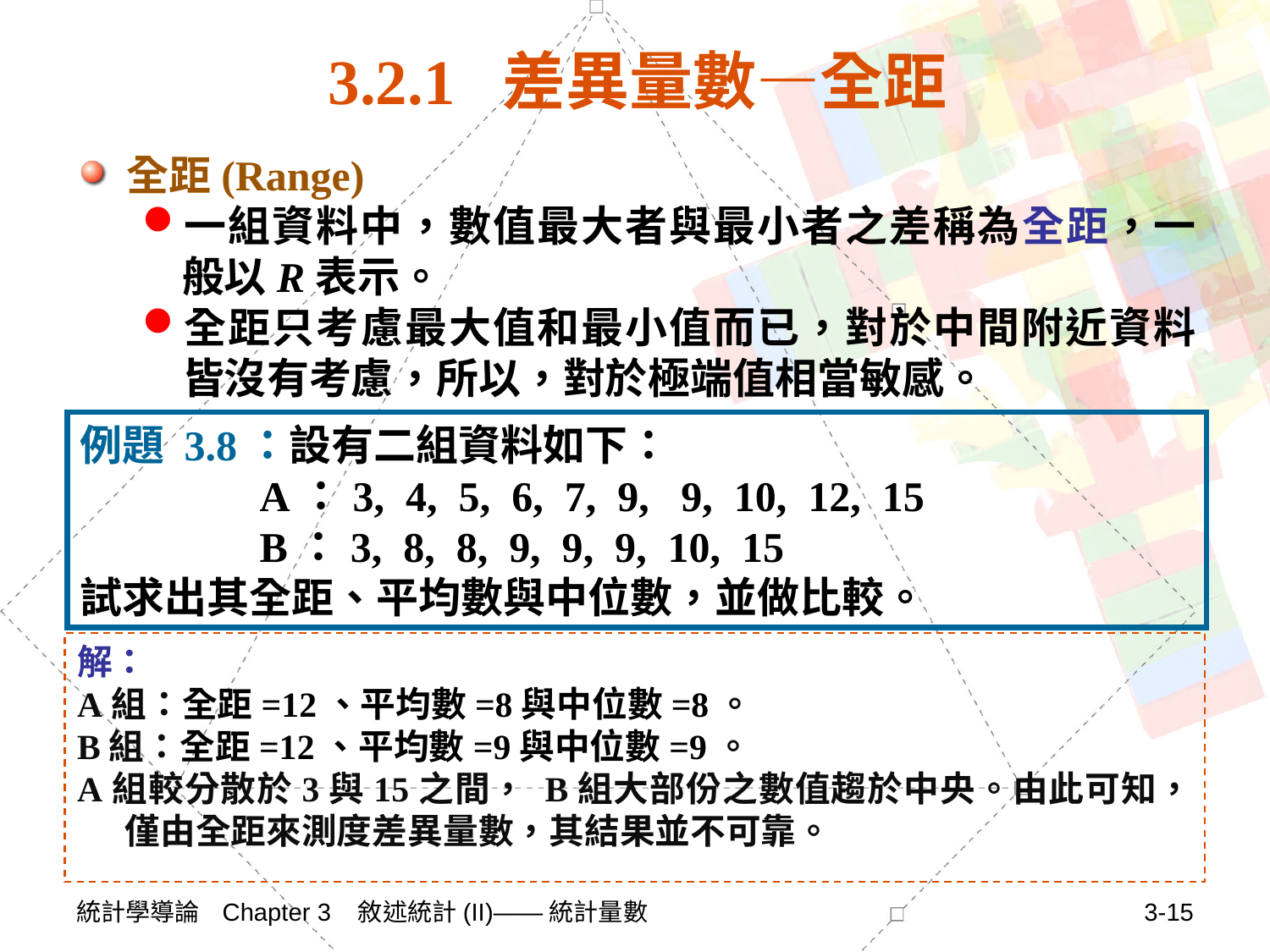

# 3.2.1  差異量數—全距
全距(Range)
一組資料中，數值最大者與最小者之差稱為全距，一般以R表示。
全距只考慮最大值和最小值而已，對於中間附近資料皆沒有考慮，所以，對於極端值相當敏感。
例題 3.8：設有二組資料如下：
                 A：3,  4,  5,  6,  7,  9,   9,  10,  12,  15
                 B：3,  8,  8,  9,  9,  9,  10,  15
試求出其全距、平均數與中位數，並做比較。

解：
A組：全距=12、平均數=8與中位數=8。
B組：全距=12、平均數=9與中位數=9。
A組較分散於3與15之間， B組大部份之數值趨於中央。由此可知， 僅由全距來測度差異量數，其結果並不可靠。
統計學導論   Chapter 3   敘述統計(II)——統計量數
3-15